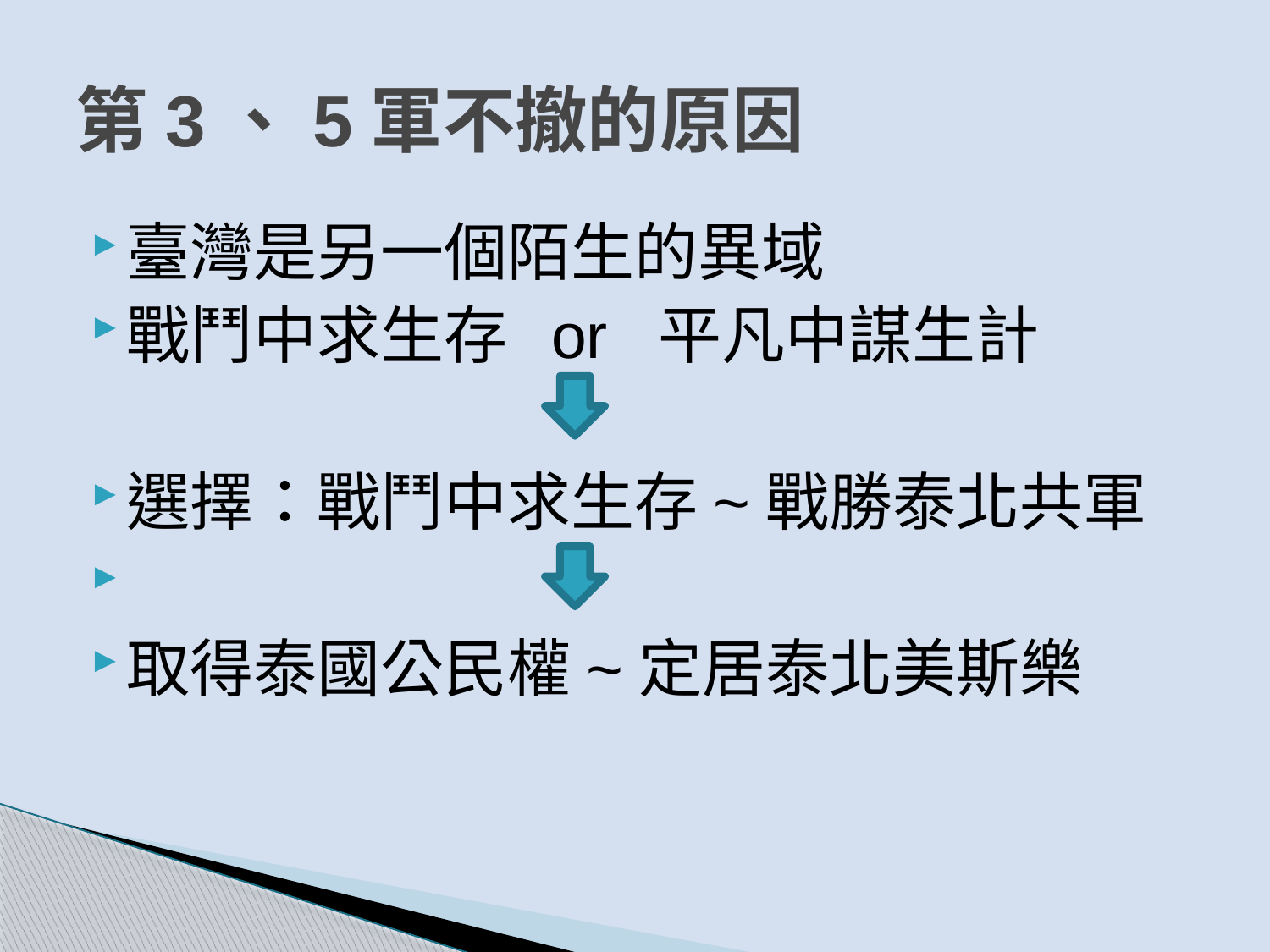

# 第3、5軍不撤的原因
臺灣是另一個陌生的異域
戰鬥中求生存  or  平凡中謀生計

選擇：戰鬥中求生存~戰勝泰北共軍

取得泰國公民權~定居泰北美斯樂